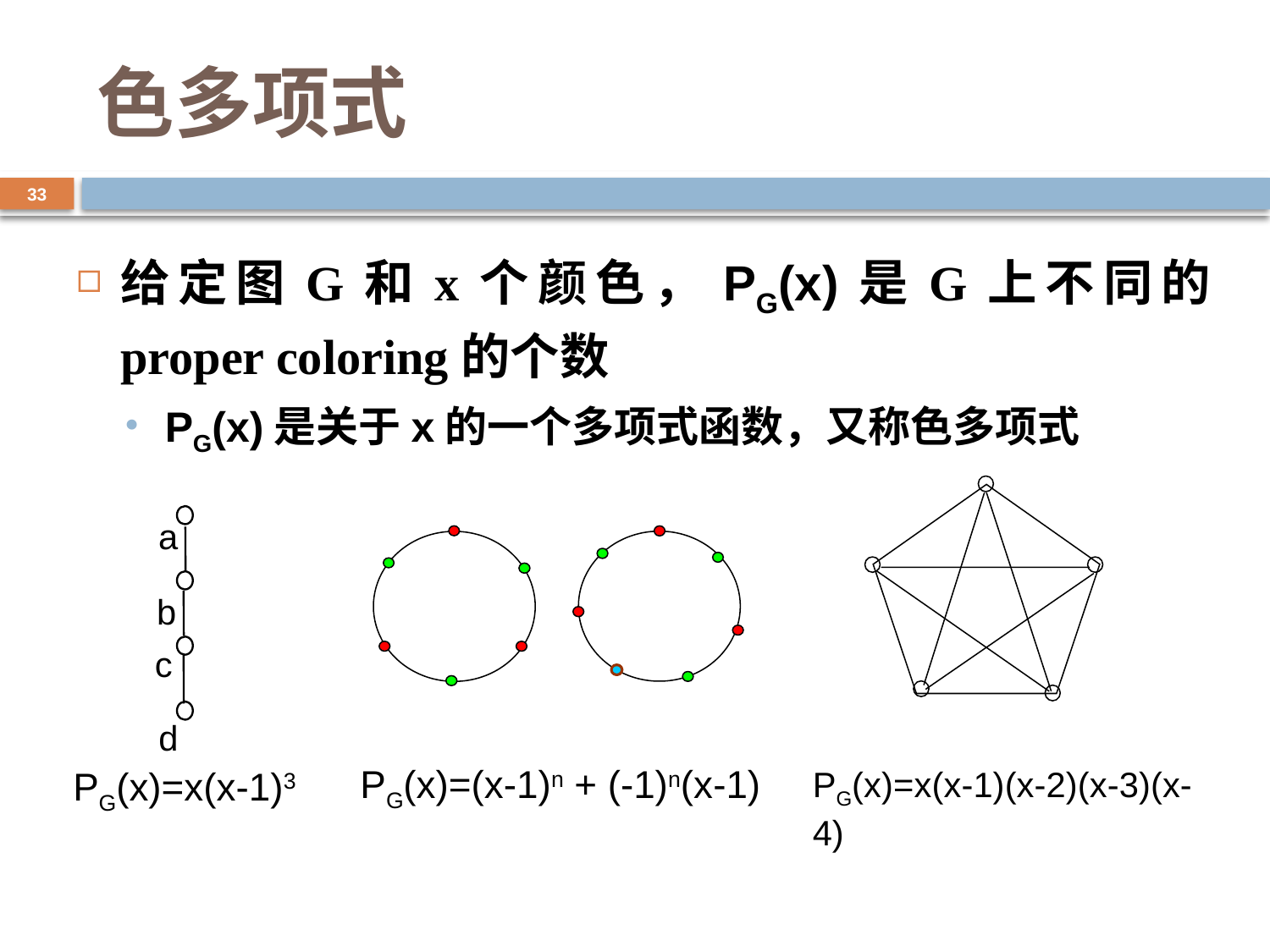

# 色多项式
33
给定图G和x个颜色，PG(x)是G上不同的proper coloring的个数
PG(x)是关于x的一个多项式函数，又称色多项式

a

b

c

d

PG(x)=(x-1)n + (-1)n(x-1)
PG(x)=x(x-1)(x-2)(x-3)(x-4)
PG(x)=x(x-1)3